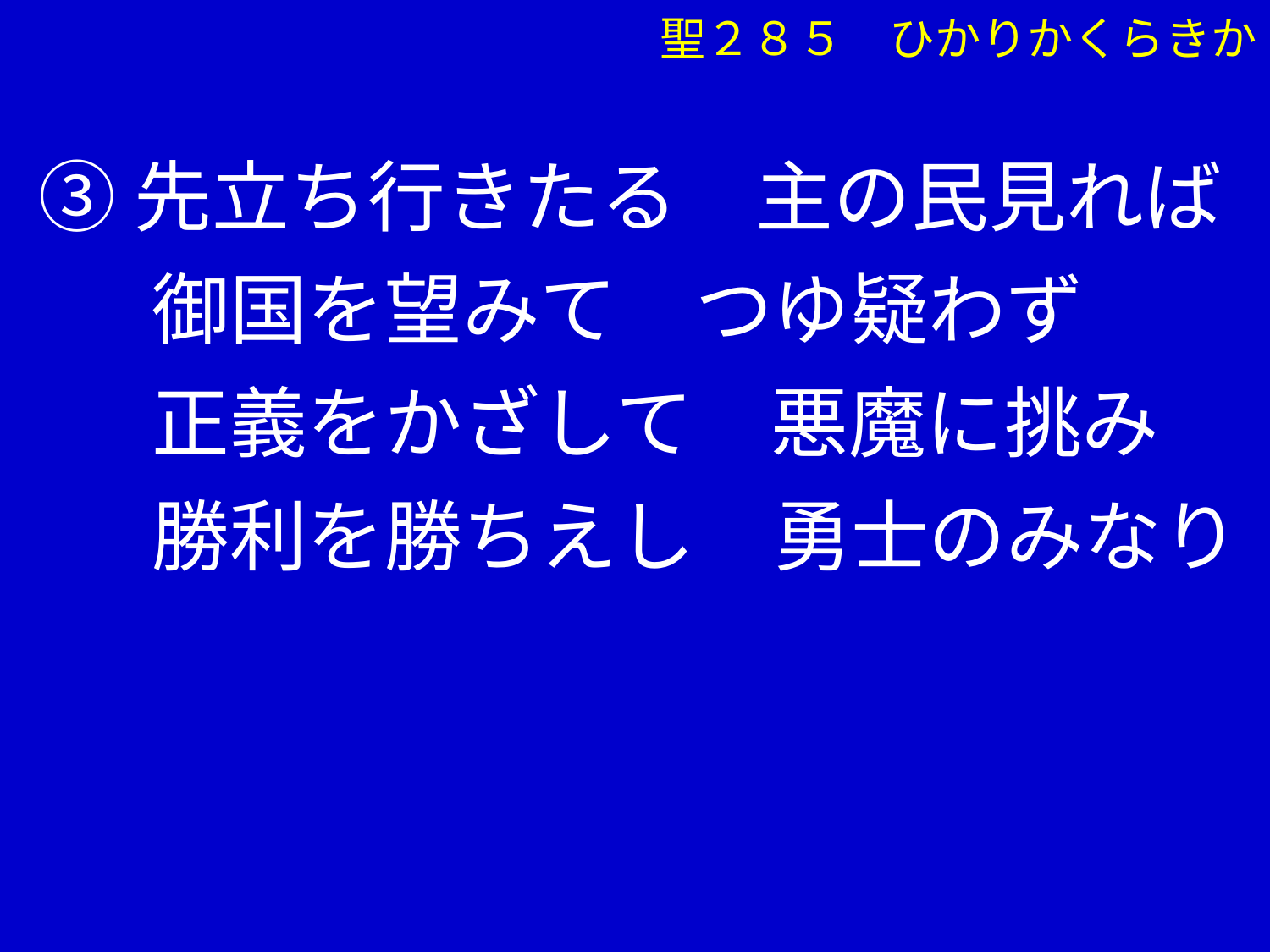

聖２８５　ひかりかくらきか
③先立ち行きたる　主の民見れば
 　御国を望みて　つゆ疑わず
 　正義をかざして　悪魔に挑み
 　勝利を勝ちえし　勇士のみなり